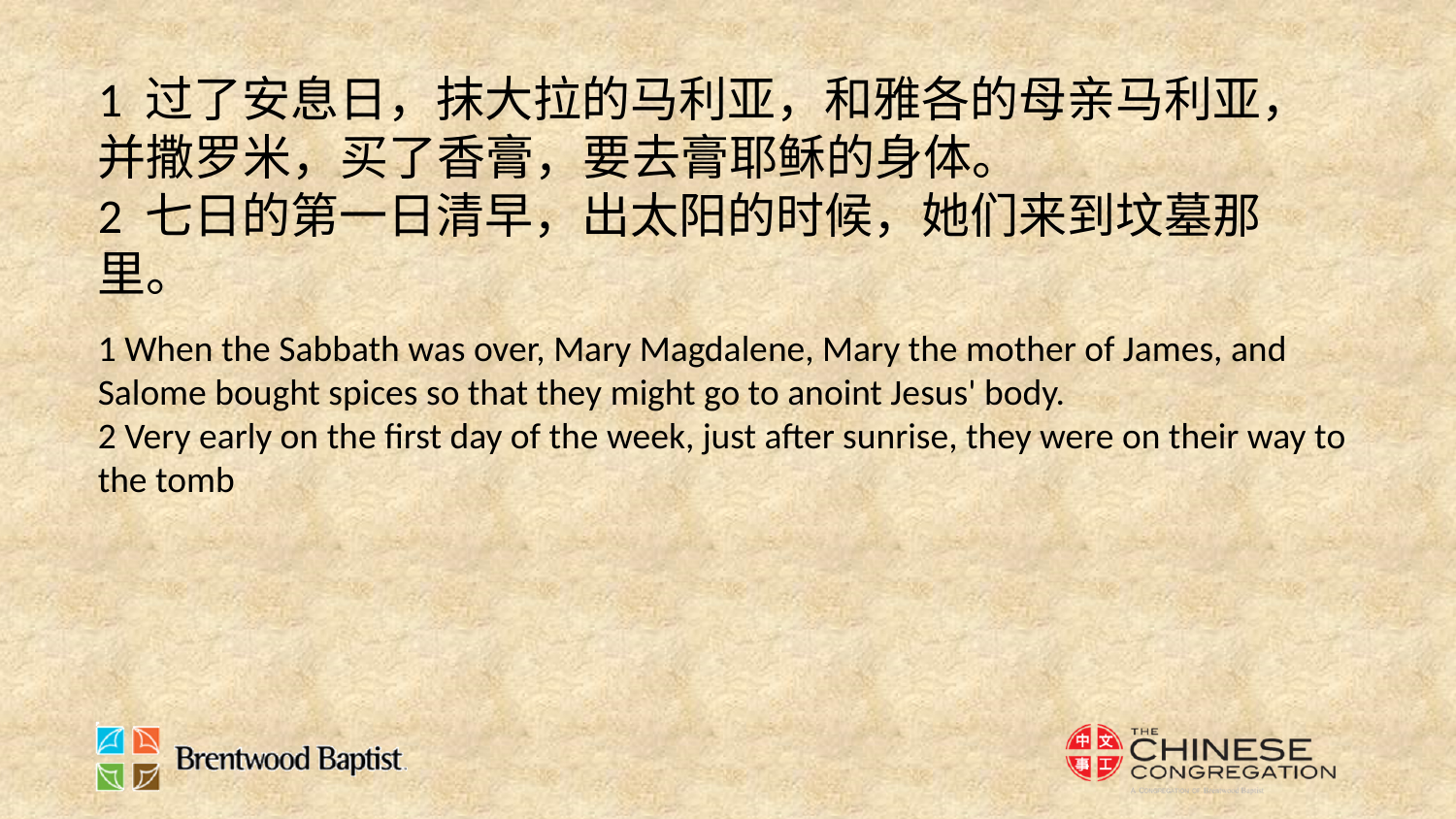

1 过了安息日，抹大拉的马利亚，和雅各的母亲马利亚，并撒罗米，买了香膏，要去膏耶稣的身体。
2 七日的第一日清早，出太阳的时候，她们来到坟墓那里。

1 When the Sabbath was over, Mary Magdalene, Mary the mother of James, and Salome bought spices so that they might go to anoint Jesus' body.
2 Very early on the first day of the week, just after sunrise, they were on their way to the tomb